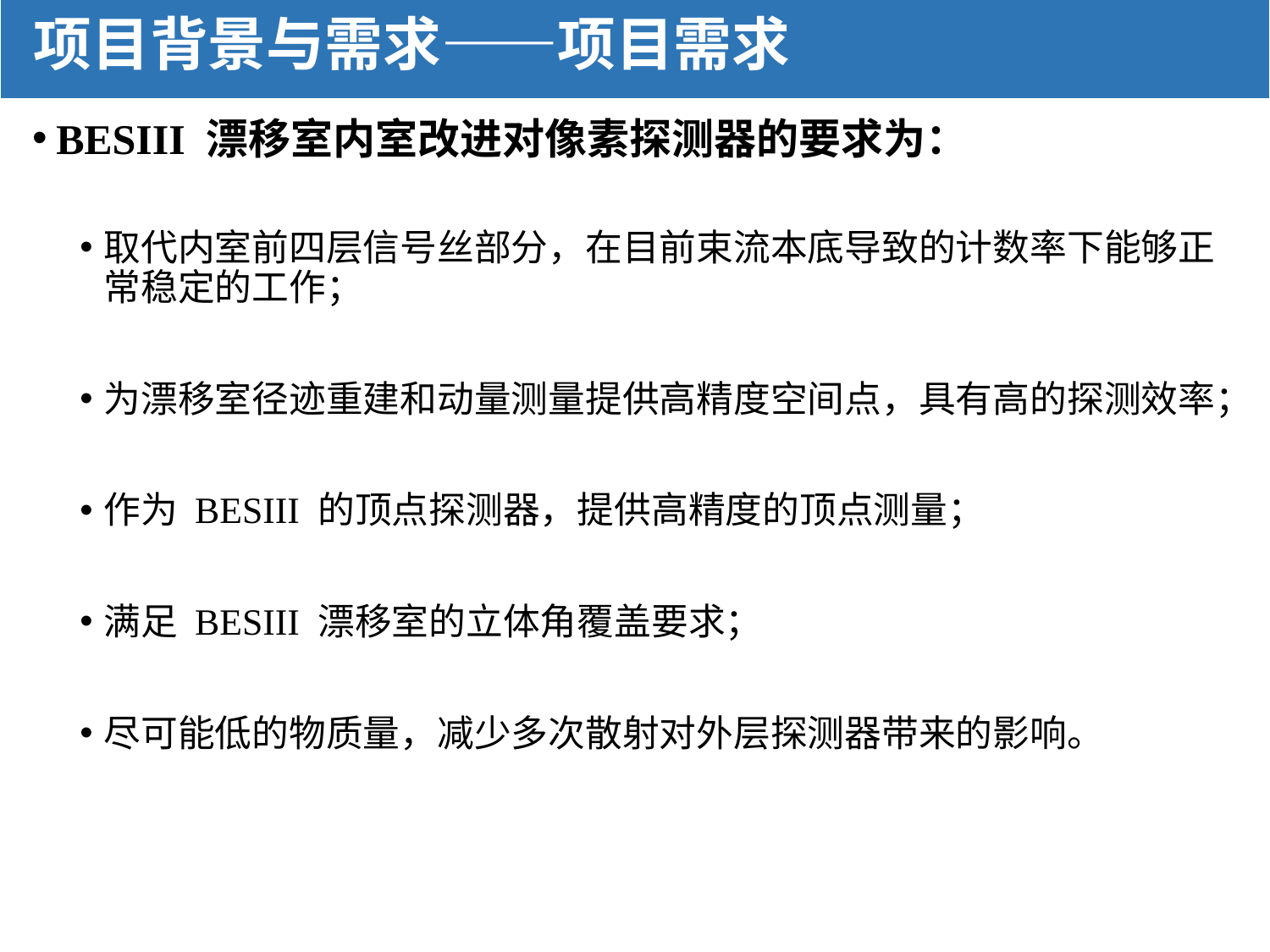

# 项目背景与需求——项目需求
BESIII 漂移室内室改进对像素探测器的要求为：

取代内室前四层信号丝部分，在目前束流本底导致的计数率下能够正常稳定的工作；

为漂移室径迹重建和动量测量提供高精度空间点，具有高的探测效率；

作为 BESIII 的顶点探测器，提供高精度的顶点测量；

满足 BESIII 漂移室的立体角覆盖要求；

尽可能低的物质量，减少多次散射对外层探测器带来的影响。
4